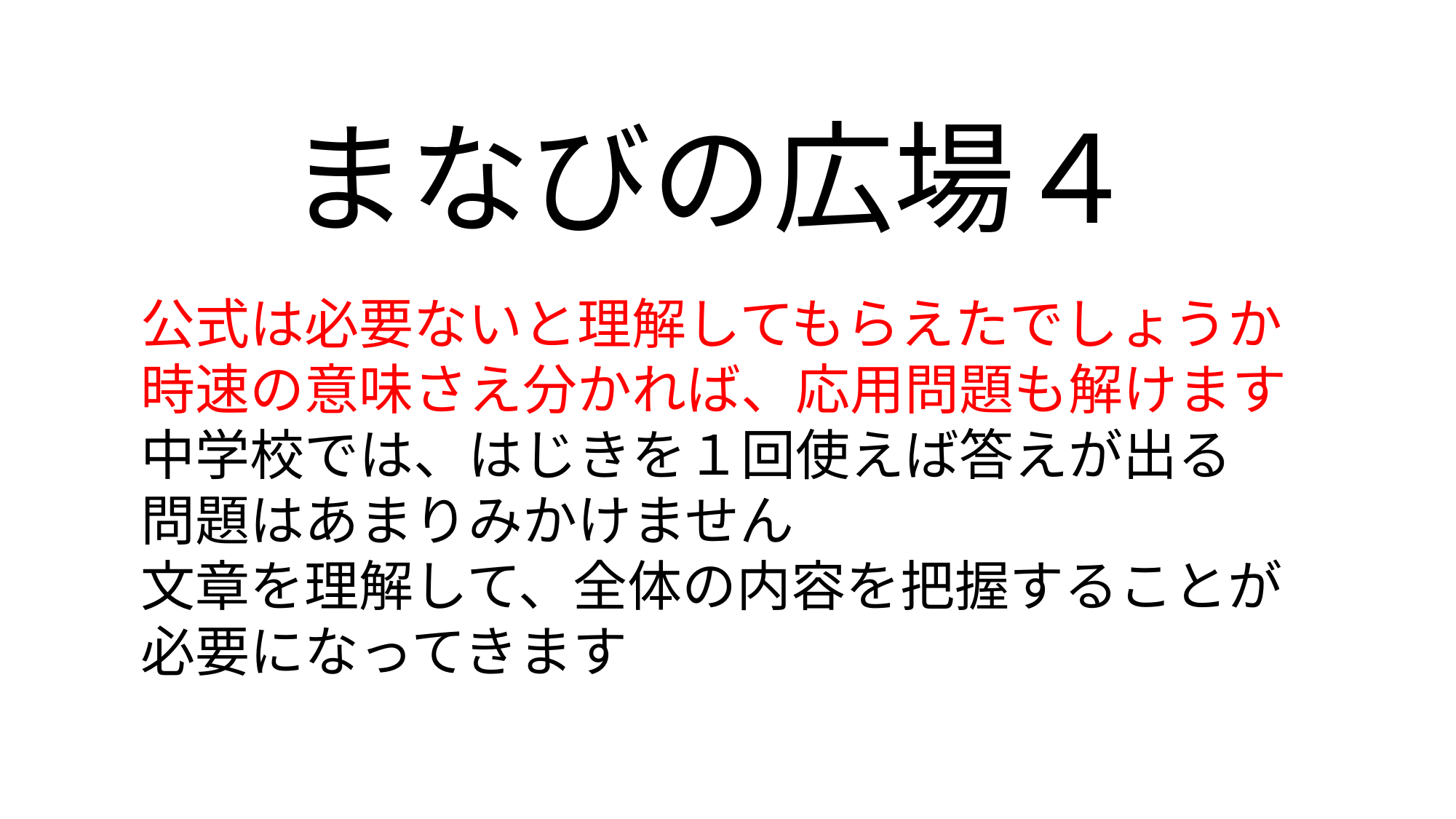

# まなびの広場４
公式は必要ないと理解してもらえたでしょうか
時速の意味さえ分かれば、応用問題も解けます
中学校では、はじきを１回使えば答えが出る
問題はあまりみかけません
文章を理解して、全体の内容を把握することが
必要になってきます